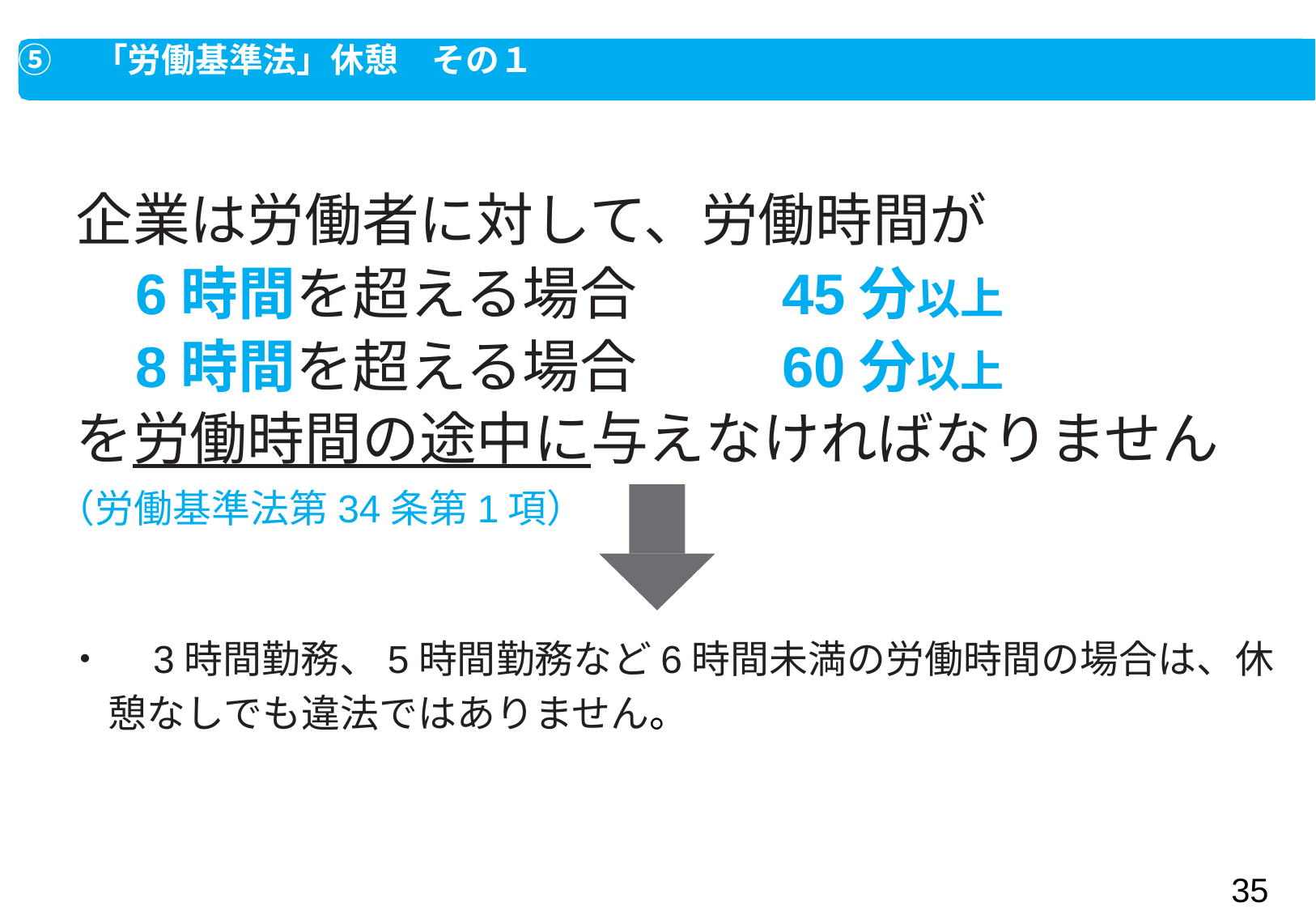

⑤　「労働基準法」休憩　その１
企業は労働者に対して、労働時間が
6時間を超える場合	45分以上
8時間を超える場合	60分以上
を労働時間の途中に与えなければなりません
（労働基準法第34条第1項）

・　3時間勤務、5時間勤務など6時間未満の労働時間の場合は、休憩なしでも違法ではありません。

35